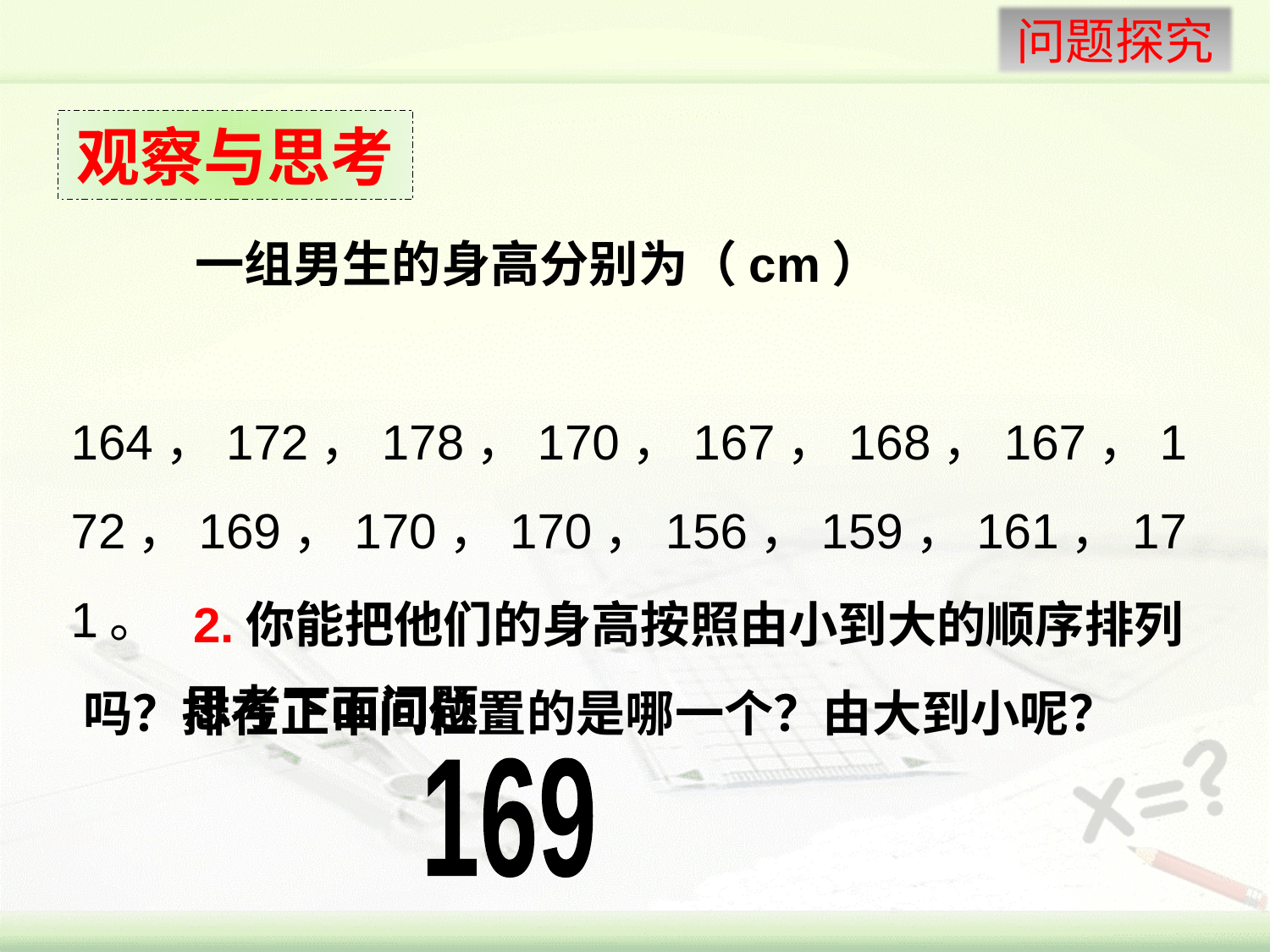

观察与思考
          一组男生的身高分别为（cm）
         164，172，178，170，167，168，167，172，169，170，170，156，159，161，171。
         思考下面问题:
        2.你能把他们的身高按照由小到大的顺序排列吗？排在正中间位置的是哪一个？由大到小呢？
169